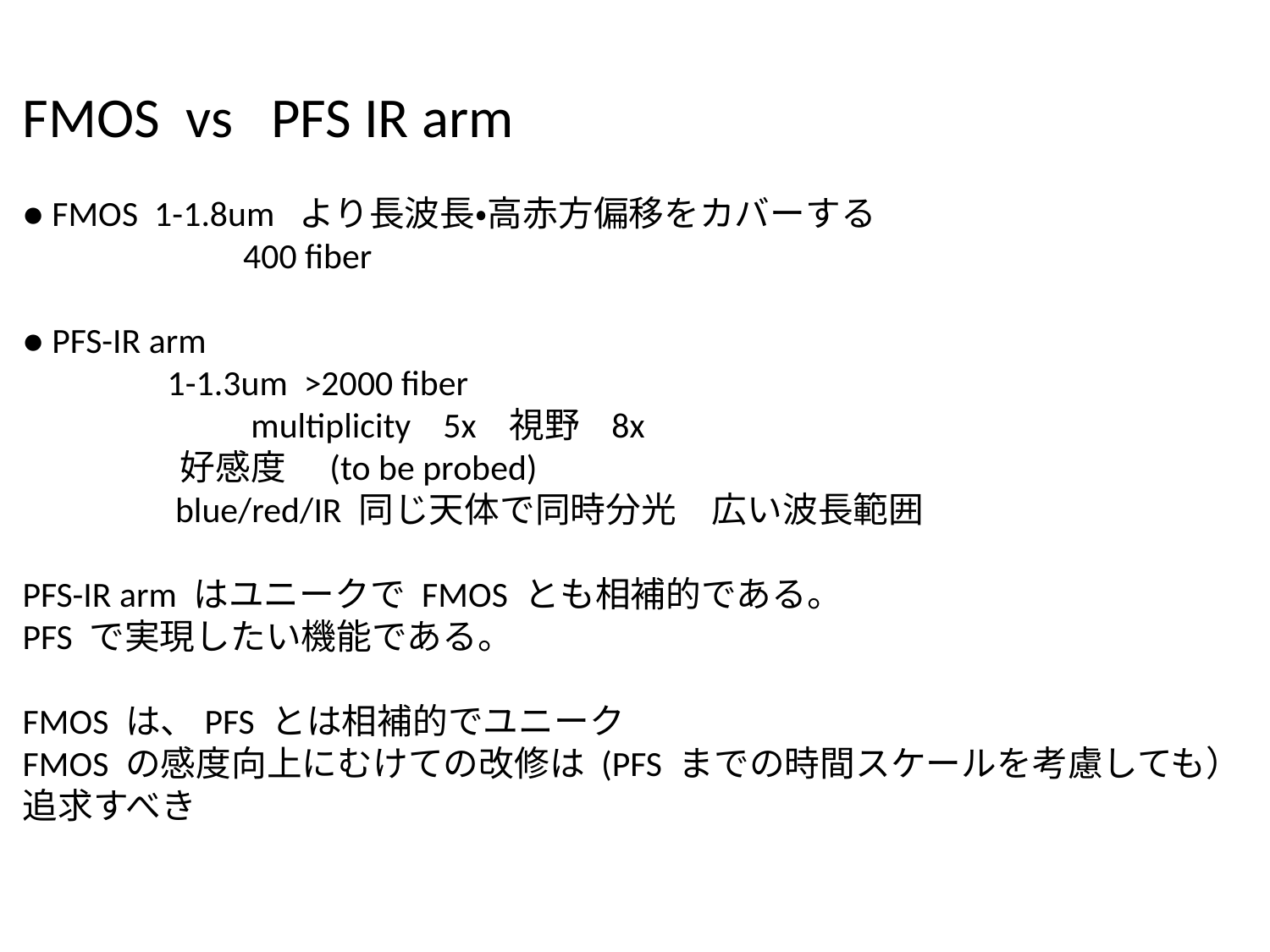

FMOS  vs   PFS IR arm

● FMOS  1-1.8um  より長波長・高赤方偏移をカバーする
　　　　　　400 fiber

● PFS-IR arm
                  1-1.3um  >2000 fiber
　　　　　　 multiplicity    5x   視野   8x
                   好感度　(to be probed)
                   blue/red/IR 同じ天体で同時分光　広い波長範囲

PFS-IR arm はユニークで FMOS とも相補的である。
PFS で実現したい機能である。

FMOS は、PFS とは相補的でユニーク
FMOS の感度向上にむけての改修は (PFS までの時間スケールを考慮しても）
追求すべき